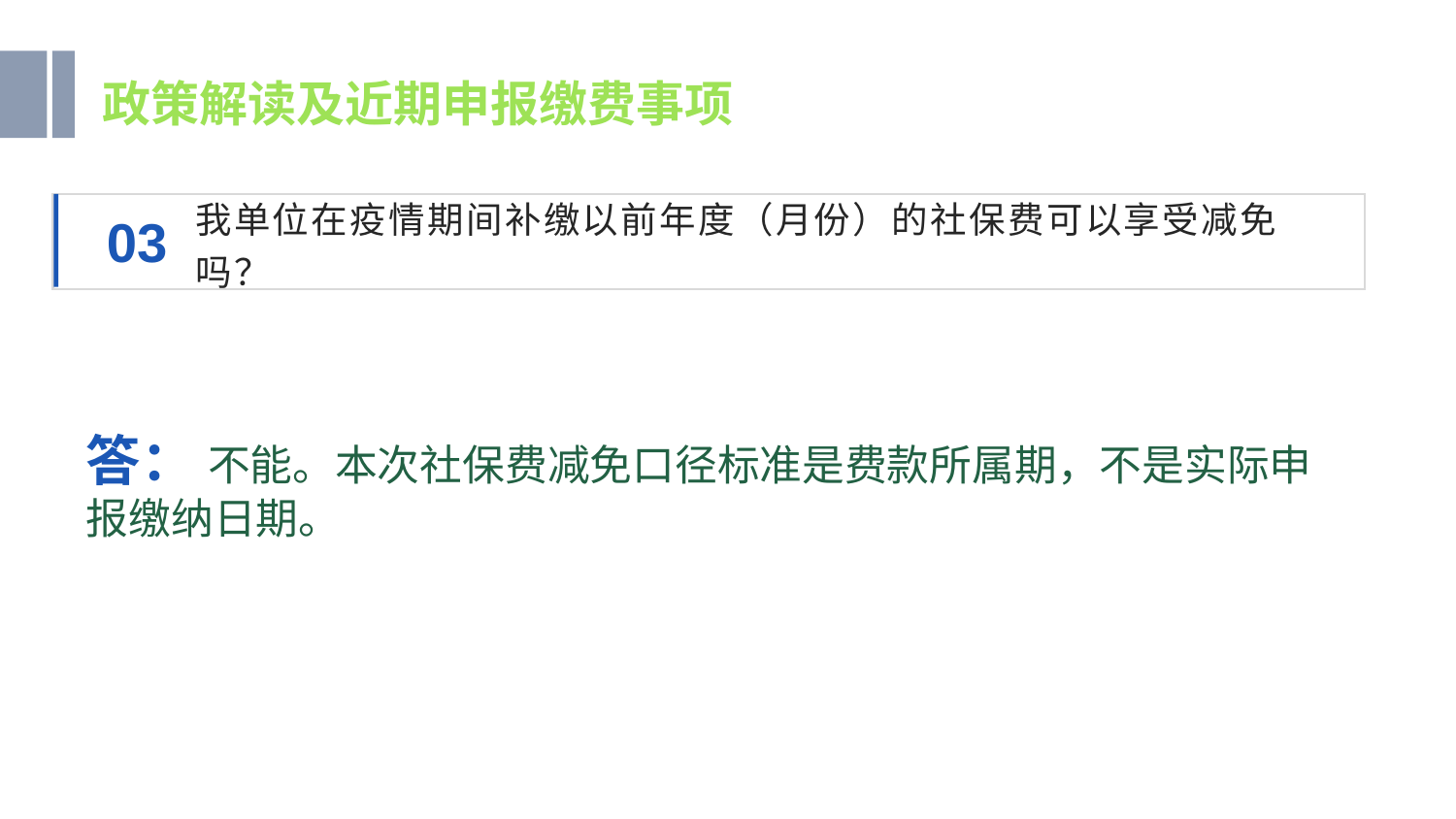

政策解读及近期申报缴费事项

03
我单位在疫情期间补缴以前年度（月份）的社保费可以享受减免吗？
答： 不能。本次社保费减免口径标准是费款所属期，不是实际申报缴纳日期。